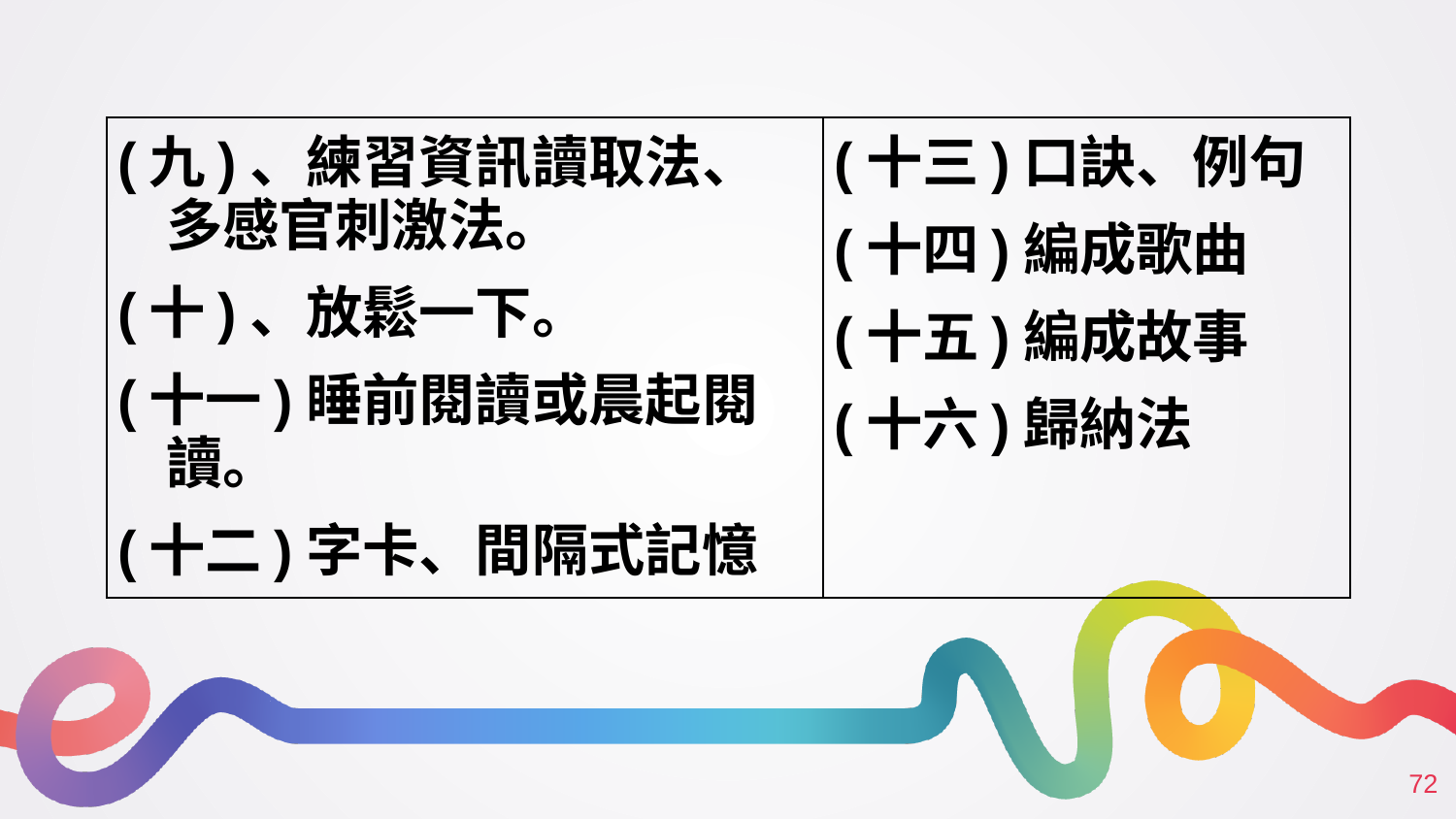

| (九)、練習資訊讀取法、多感官刺激法。 (十)、放鬆一下。 (十一)睡前閱讀或晨起閱讀。 (十二)字卡、間隔式記憶 | (十三)口訣、例句 (十四)編成歌曲 (十五)編成故事 (十六)歸納法 |
| --- | --- |

72